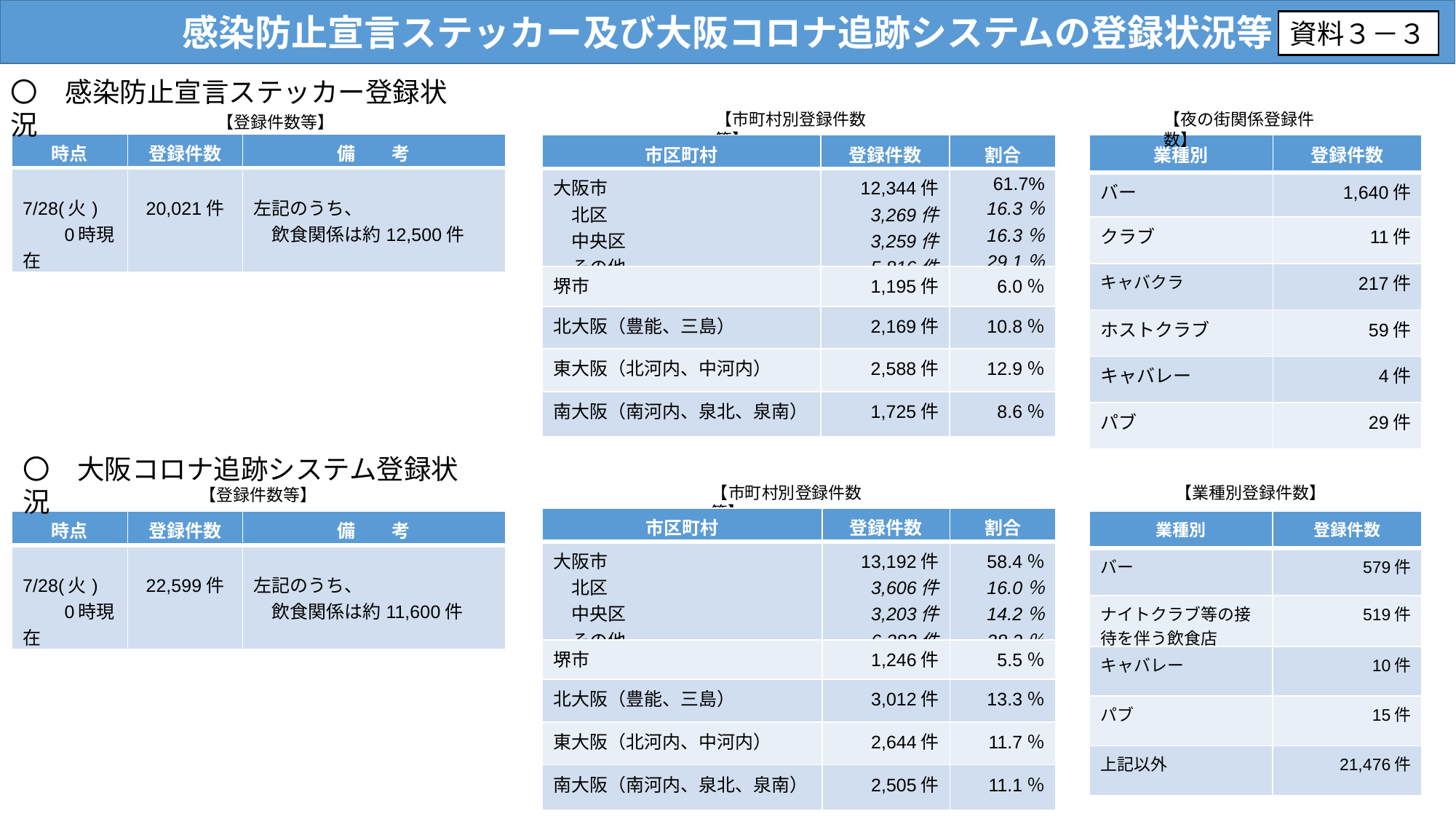

感染防止宣言ステッカー及び大阪コロナ追跡システムの登録状況等
資料３－３
〇　感染防止宣言ステッカー登録状況
【市町村別登録件数等】
【夜の街関係登録件数】
【登録件数等】
| 時点 | 登録件数 | 備　　考 |
| --- | --- | --- |
| 7/28(火) 　　0時現在 | 20,021件 | 左記のうち、 　飲食関係は約12,500件 |
| 市区町村 | 登録件数 | 割合 |
| --- | --- | --- |
| 大阪市 　北区 　中央区 　その他 | 12,344件 　3,269件 　3,259件 　5,816件 | 61.7% 16.3％ 16.3％ 29.1％ |
| 堺市 | 1,195件 | 6.0％ |
| 北大阪（豊能、三島） | 2,169件 | 10.8％ |
| 東大阪（北河内、中河内） | 2,588件 | 12.9％ |
| 南大阪（南河内、泉北、泉南） | 1,725件 | 8.6％ |
| 業種別 | 登録件数 |
| --- | --- |
| バー | 1,640件 |
| クラブ | 11件 |
| キャバクラ | 217件 |
| ホストクラブ | 59件 |
| キャバレー | 4件 |
| パブ | 29件 |
〇　大阪コロナ追跡システム登録状況
【市町村別登録件数等】
【業種別登録件数】
【登録件数等】
| 市区町村 | 登録件数 | 割合 |
| --- | --- | --- |
| 大阪市 　北区 　中央区 　その他 | 13,192件 　3,606件 　3,203件 　6,383件 | 58.4％ 16.0％ 14.2％ 28.2％ |
| 堺市 | 1,246件 | 5.5％ |
| 北大阪（豊能、三島） | 3,012件 | 13.3％ |
| 東大阪（北河内、中河内） | 2,644件 | 11.7％ |
| 南大阪（南河内、泉北、泉南） | 2,505件 | 11.1％ |
| 時点 | 登録件数 | 備　　考 |
| --- | --- | --- |
| 7/28(火) 　　0時現在 | 22,599件 | 左記のうち、 　飲食関係は約11,600件 |
| 業種別 | 登録件数 |
| --- | --- |
| バー | 579件 |
| ナイトクラブ等の接待を伴う飲食店 | 519件 |
| キャバレー | 10件 |
| パブ | 15件 |
| 上記以外 | 21,476件 |